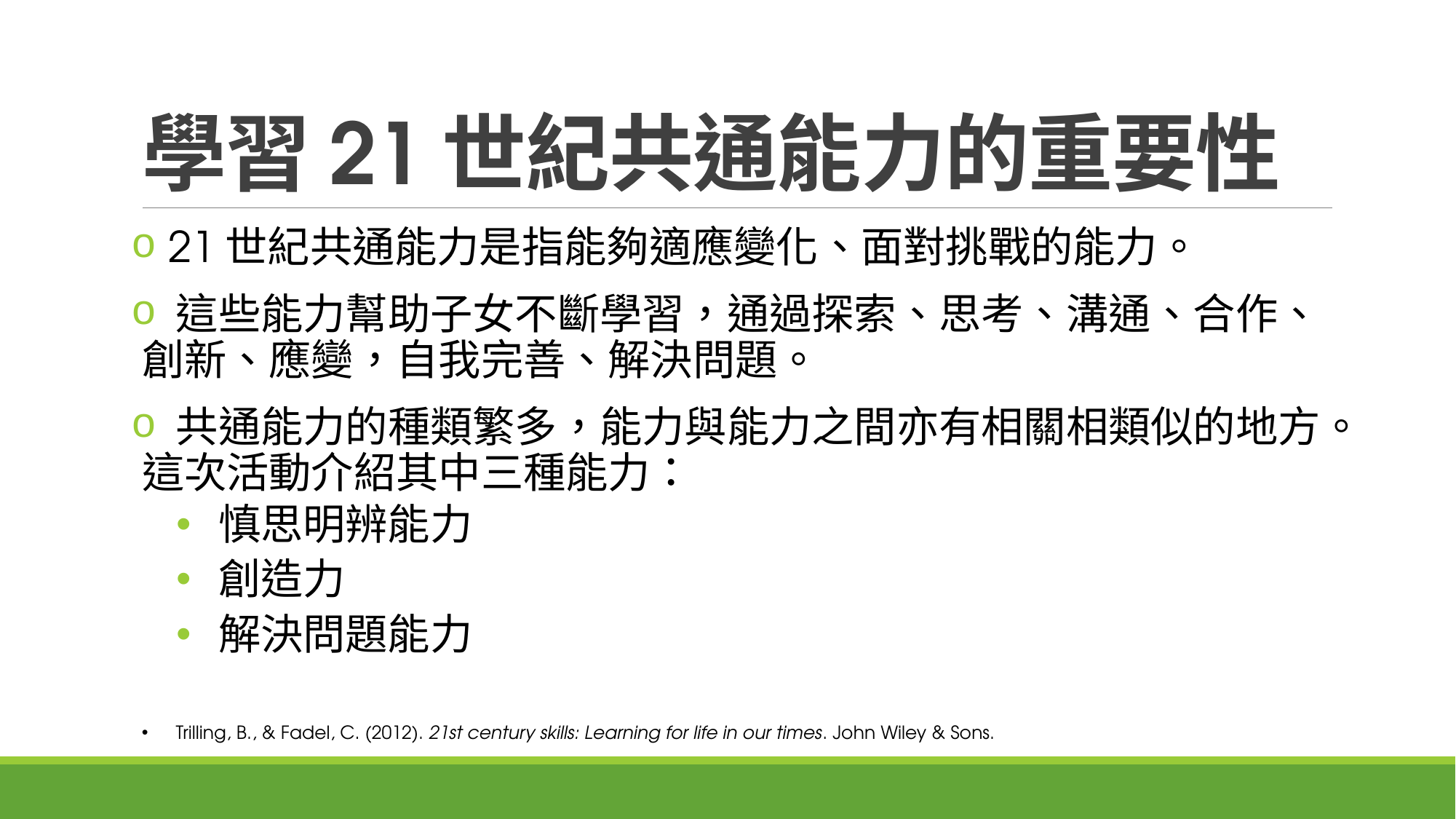

# 學習21世紀共通能力的重要性
 21世紀共通能力是指能夠適應變化、面對挑戰的能力。
 這些能力幫助子女不斷學習，通過探索、思考、溝通、合作、創新、應變，自我完善、解決問題。
 共通能力的種類繁多，能力與能力之間亦有相關相類似的地方。這次活動介紹其中三種能力：
 慎思明辨能力
 創造力
 解決問題能力
Trilling, B., & Fadel, C. (2012). 21st century skills: Learning for life in our times. John Wiley & Sons.